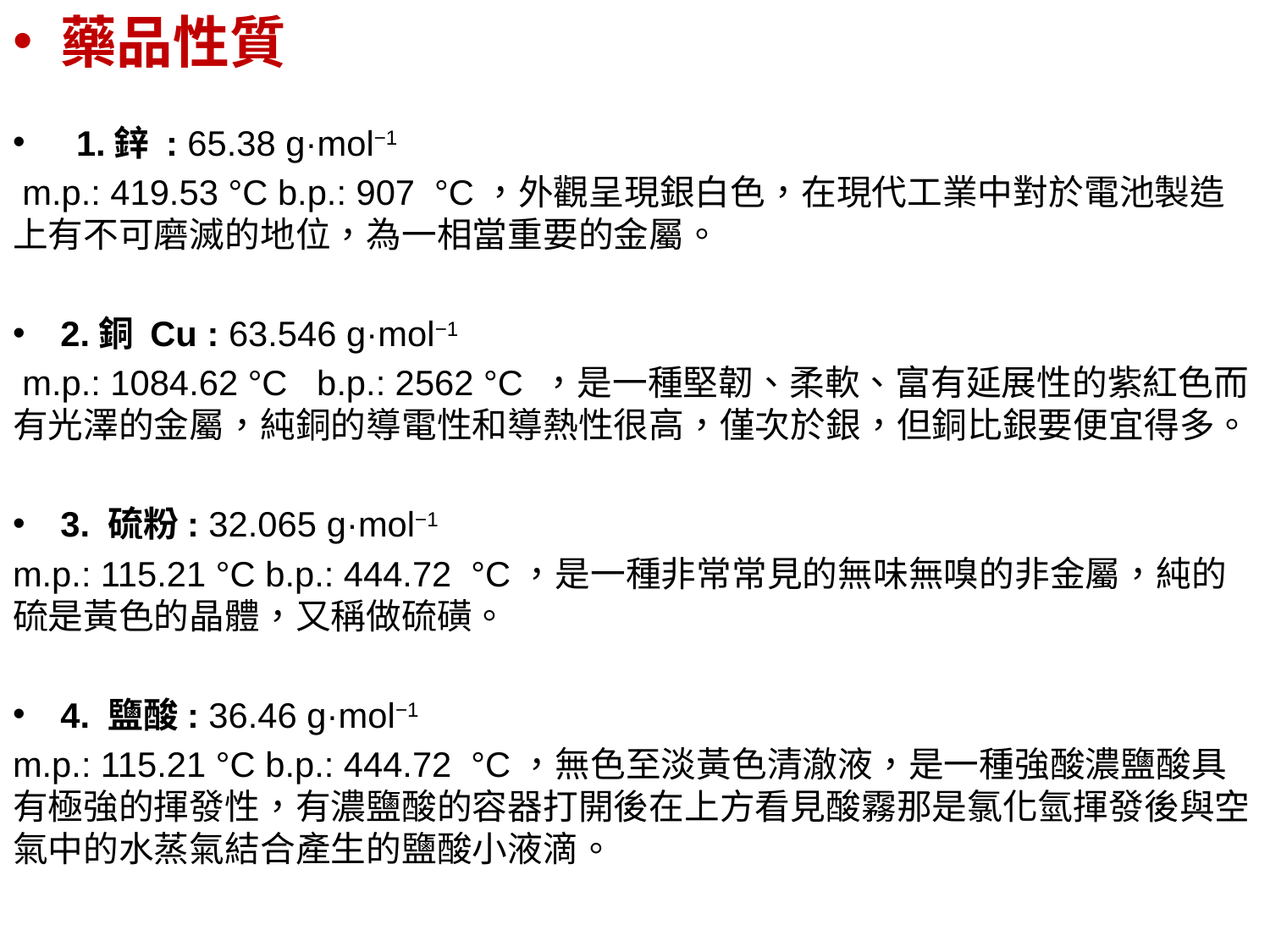

藥品性質

1.鋅 : 65.38 g·mol−1
 m.p.: 419.53 °C b.p.: 907  °C，外觀呈現銀白色，在現代工業中對於電池製造上有不可磨滅的地位，為一相當重要的金屬。

2.銅 Cu : 63.546 g·mol−1
 m.p.: 1084.62 °C   b.p.: 2562 °C ，是一種堅韌、柔軟、富有延展性的紫紅色而有光澤的金屬，純銅的導電性和導熱性很高，僅次於銀，但銅比銀要便宜得多。

3. 硫粉: 32.065 g·mol−1
m.p.: 115.21 °C b.p.: 444.72  °C，是一種非常常見的無味無嗅的非金屬，純的硫是黃色的晶體，又稱做硫磺。

4. 鹽酸: 36.46 g·mol−1
m.p.: 115.21 °C b.p.: 444.72  °C，無色至淡黃色清澈液，是一種強酸濃鹽酸具有極強的揮發性，有濃鹽酸的容器打開後在上方看見酸霧那是氯化氫揮發後與空氣中的水蒸氣結合產生的鹽酸小液滴。